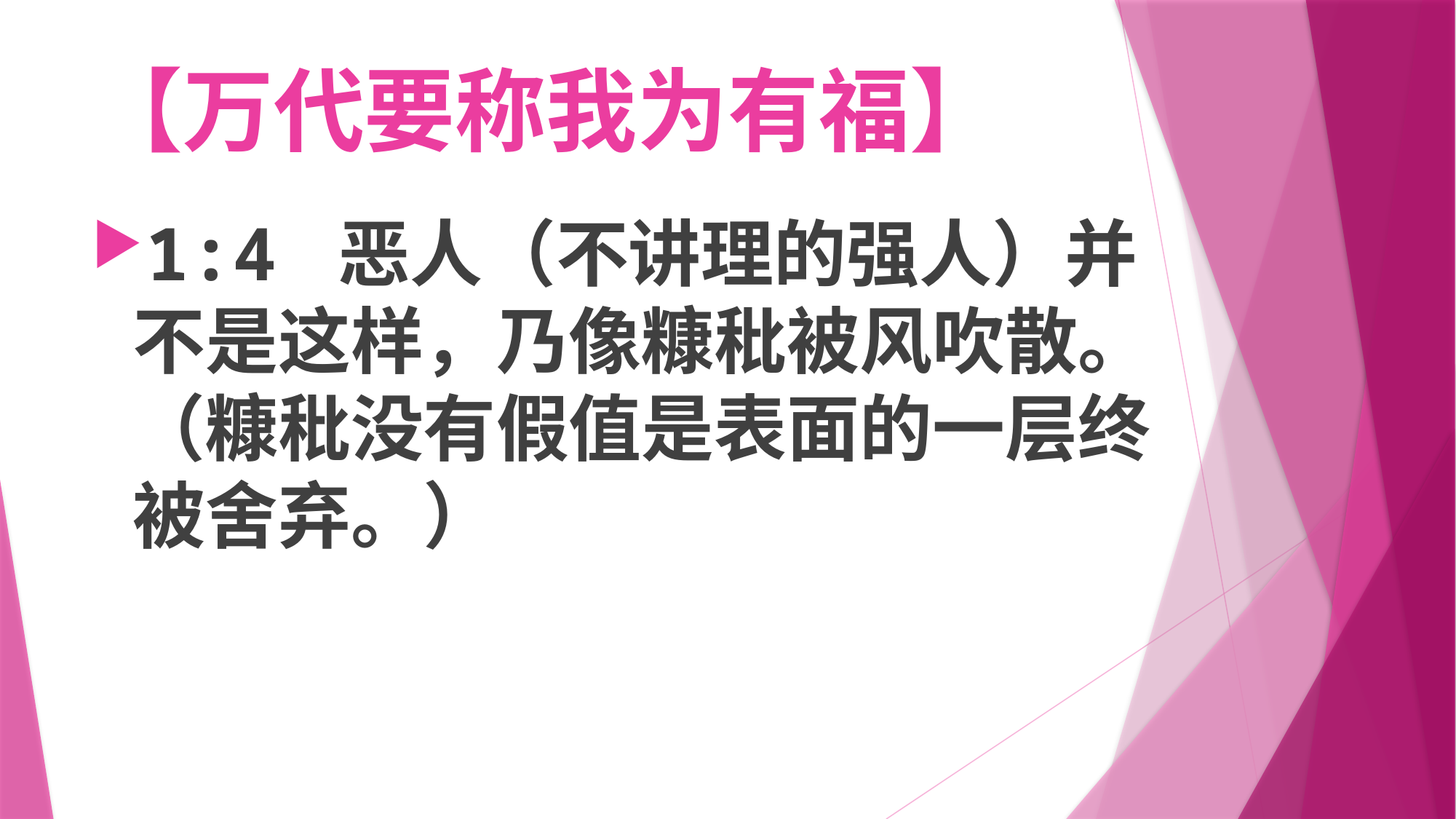

# 【万代要称我为有福】
1:4 恶人（不讲理的强人）并不是这样，乃像糠秕被风吹散。（糠秕没有假值是表面的一层终被舍弃。）